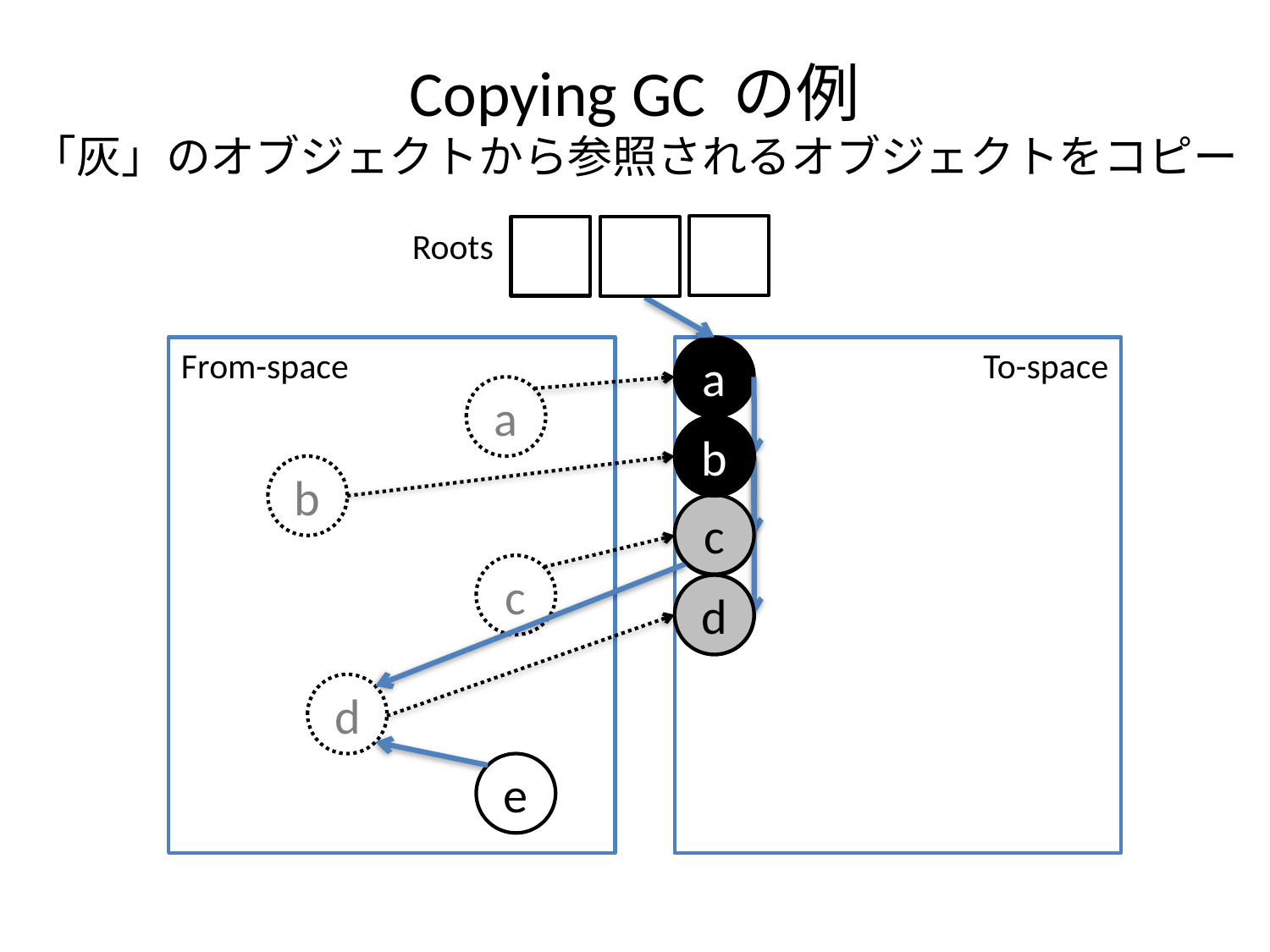

# Copying GC の例 「灰」のオブジェクトから参照されるオブジェクトをコピー

Roots
From-space
To-space
a
a
b
b
b
c
c
c
d
d
d
e